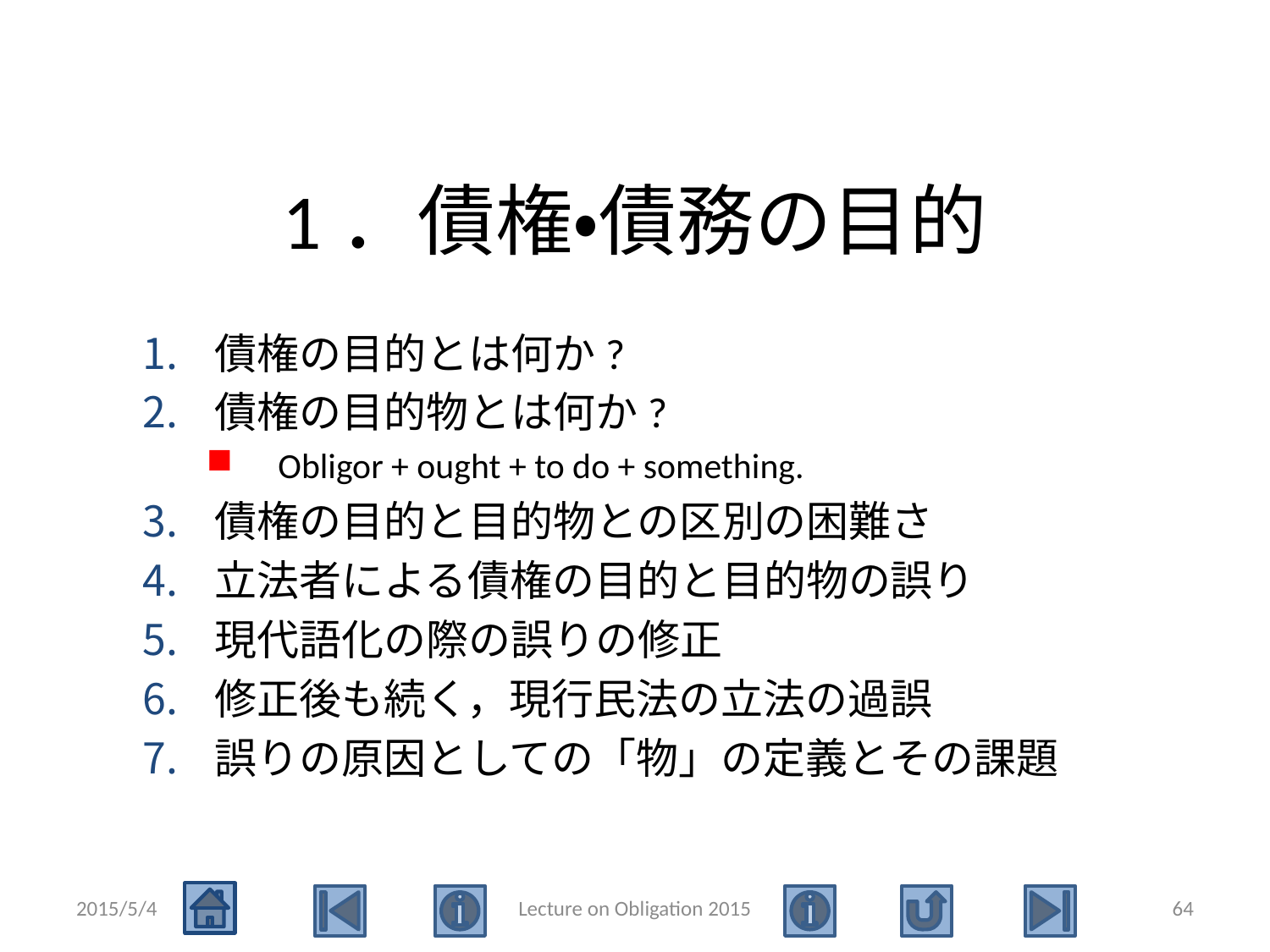

# 1．債権・債務の目的
債権の目的とは何か?
債権の目的物とは何か?
Obligor + ought + to do + something.
債権の目的と目的物との区別の困難さ
立法者による債権の目的と目的物の誤り
現代語化の際の誤りの修正
修正後も続く，現行民法の立法の過誤
誤りの原因としての「物」の定義とその課題
2015/5/4
Lecture on Obligation 2015
64